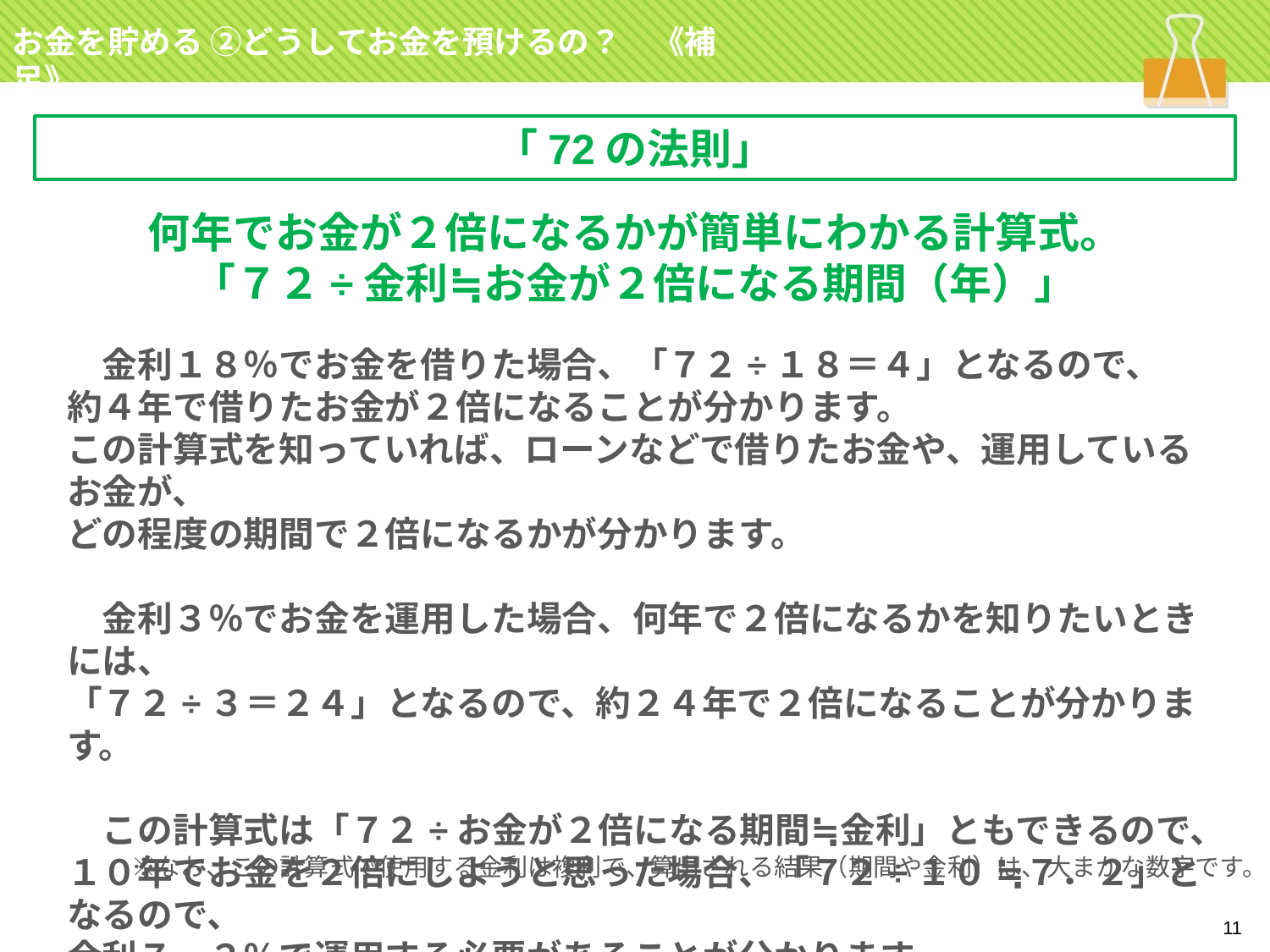

お金を貯める ②どうしてお金を預けるの？　《補足》
「72の法則」
何年でお金が２倍になるかが簡単にわかる計算式。
「７２÷金利≒お金が２倍になる期間（年）」
　金利１８％でお金を借りた場合、「７２÷１８＝４」となるので、
約４年で借りたお金が２倍になることが分かります。
この計算式を知っていれば、ローンなどで借りたお金や、運用しているお金が、
どの程度の期間で２倍になるかが分かります。

　金利３％でお金を運用した場合、何年で２倍になるかを知りたいときには、
「７２÷３＝２４」となるので、約２４年で２倍になることが分かります。

　この計算式は「７２÷お金が２倍になる期間≒金利」ともできるので、
１０年でお金を２倍にしようと思った場合、「７２÷１０ ≒７．２」となるので、
金利７．２％で運用する必要があることが分かります。
　※なお、この計算式で使用する金利は複利で、算出される結果（期間や金利）は、大まかな数字です。
11